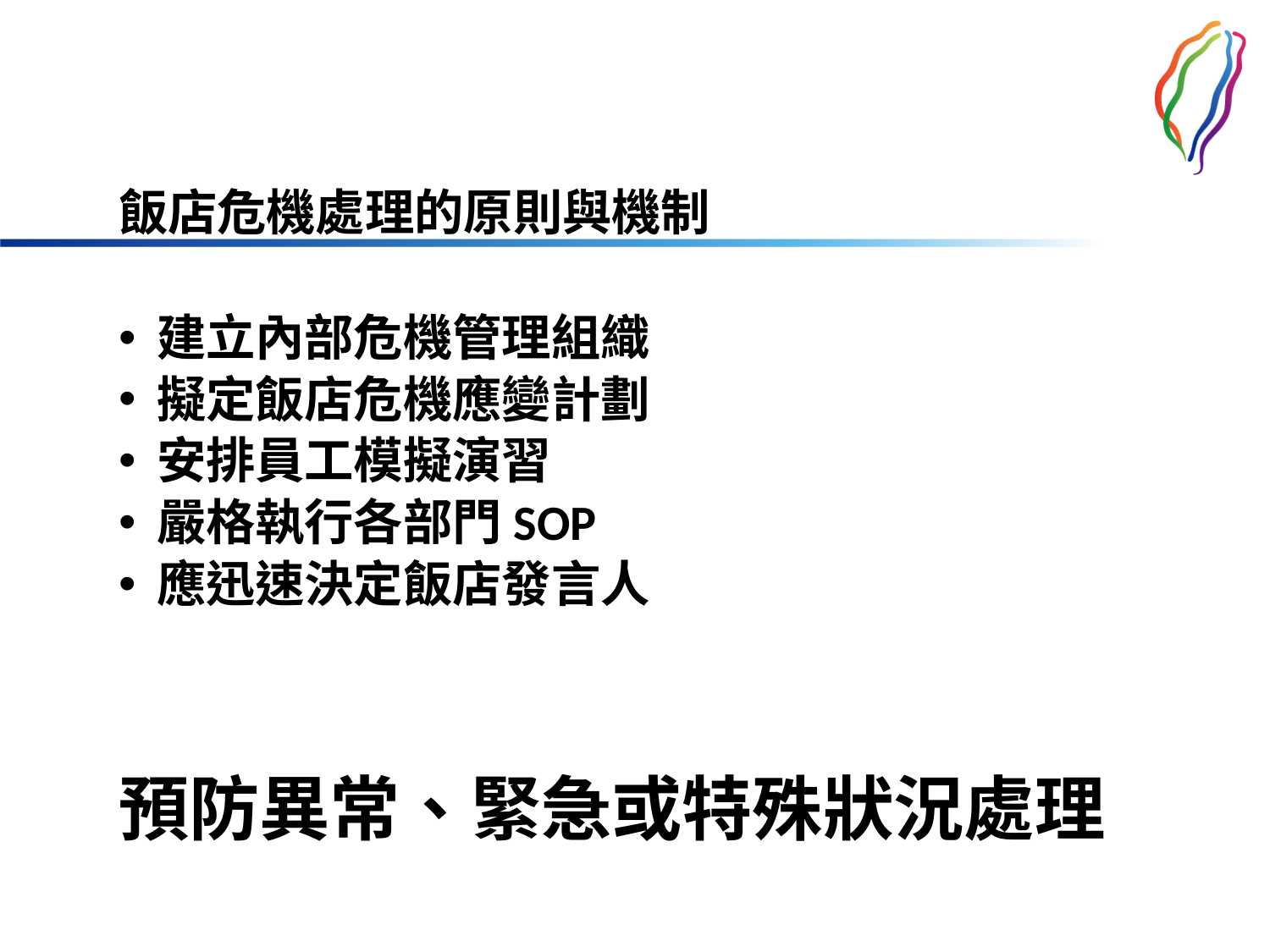

飯店危機處理的原則與機制

建立內部危機管理組織
擬定飯店危機應變計劃
安排員工模擬演習
嚴格執行各部門SOP
應迅速決定飯店發言人

# 預防異常、緊急或特殊狀況處理